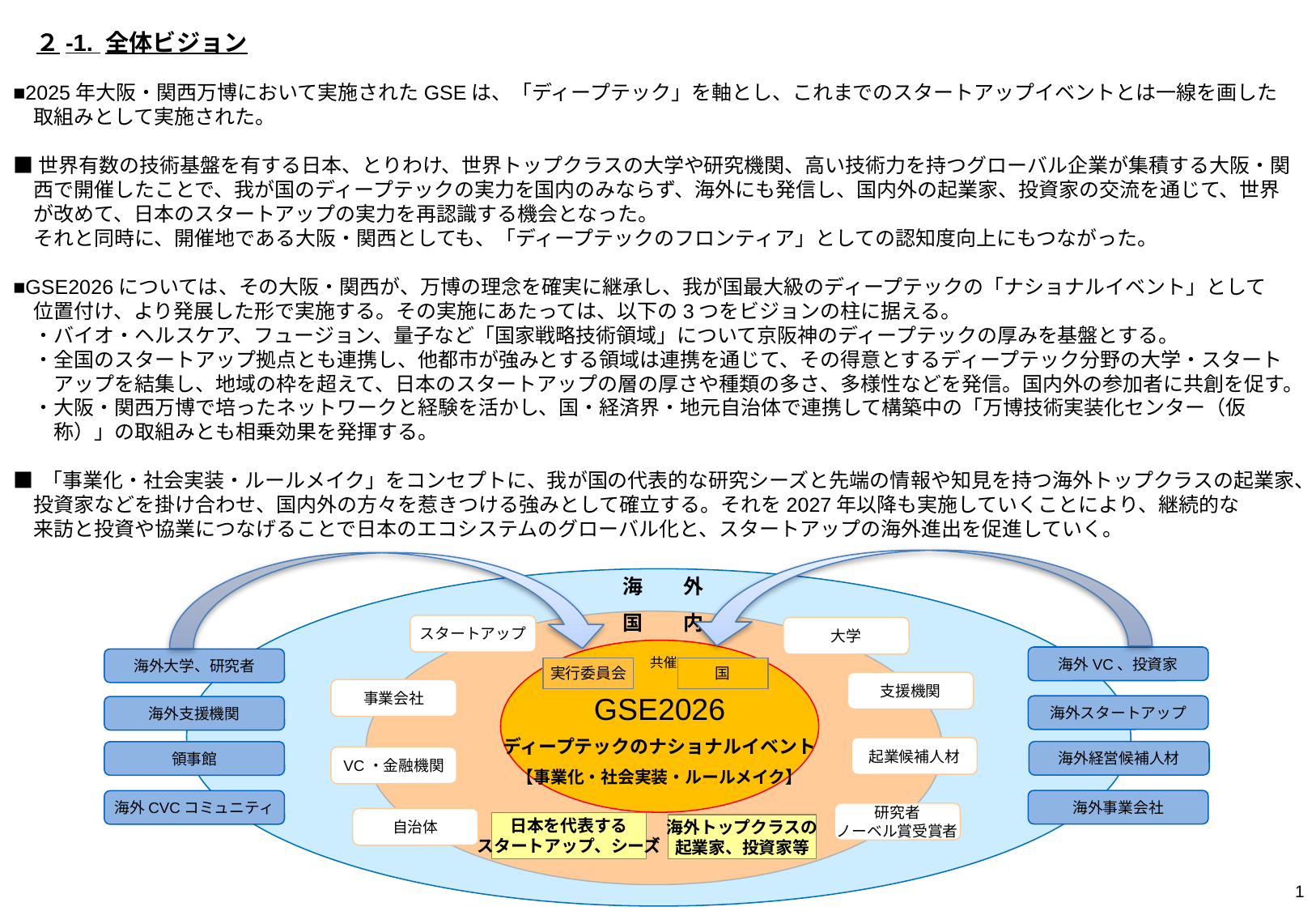

# ２-1. 全体ビジョン
■2025年大阪・関西万博において実施されたGSEは、「ディープテック」を軸とし、これまでのスタートアップイベントとは一線を画した
　取組みとして実施された。

■世界有数の技術基盤を有する日本、とりわけ、世界トップクラスの大学や研究機関、高い技術力を持つグローバル企業が集積する大阪・関
　西で開催したことで、我が国のディープテックの実力を国内のみならず、海外にも発信し、国内外の起業家、投資家の交流を通じて、世界
　が改めて、日本のスタートアップの実力を再認識する機会となった。
　それと同時に、開催地である大阪・関西としても、「ディープテックのフロンティア」としての認知度向上にもつながった。

■GSE2026については、その大阪・関西が、万博の理念を確実に継承し、我が国最大級のディープテックの「ナショナルイベント」として
　位置付け、より発展した形で実施する。その実施にあたっては、以下の3つをビジョンの柱に据える。
　・バイオ・ヘルスケア、フュージョン、量子など「国家戦略技術領域」について京阪神のディープテックの厚みを基盤とする。
　・全国のスタートアップ拠点とも連携し、他都市が強みとする領域は連携を通じて、その得意とするディープテック分野の大学・スタート
　　アップを結集し、地域の枠を超えて、日本のスタートアップの層の厚さや種類の多さ、多様性などを発信。国内外の参加者に共創を促す。
　・大阪・関西万博で培ったネットワークと経験を活かし、国・経済界・地元自治体で連携して構築中の「万博技術実装化センター（仮
　　称）」の取組みとも相乗効果を発揮する。

■ 「事業化・社会実装・ルールメイク」をコンセプトに、我が国の代表的な研究シーズと先端の情報や知見を持つ海外トップクラスの起業家、
　投資家などを掛け合わせ、国内外の方々を惹きつける強みとして確立する。それを2027年以降も実施していくことにより、継続的な
　来訪と投資や協業につなげることで日本のエコシステムのグローバル化と、スタートアップの海外進出を促進していく。

海　　外

国　　内

スタートアップ
大学
GSE2026
ディープテックのナショナルイベント
【事業化・社会実装・ルールメイク】
海外VC、投資家
共催
海外大学、研究者
実行委員会
国
支援機関
事業会社
海外スタートアップ
海外支援機関
起業候補人材
海外経営候補人材
領事館
VC・金融機関
海外事業会社
海外CVCコミュニティ
研究者
ノーベル賞受賞者
自治体
日本を代表する
スタートアップ、シーズ
海外トップクラスの
起業家、投資家等
×
1